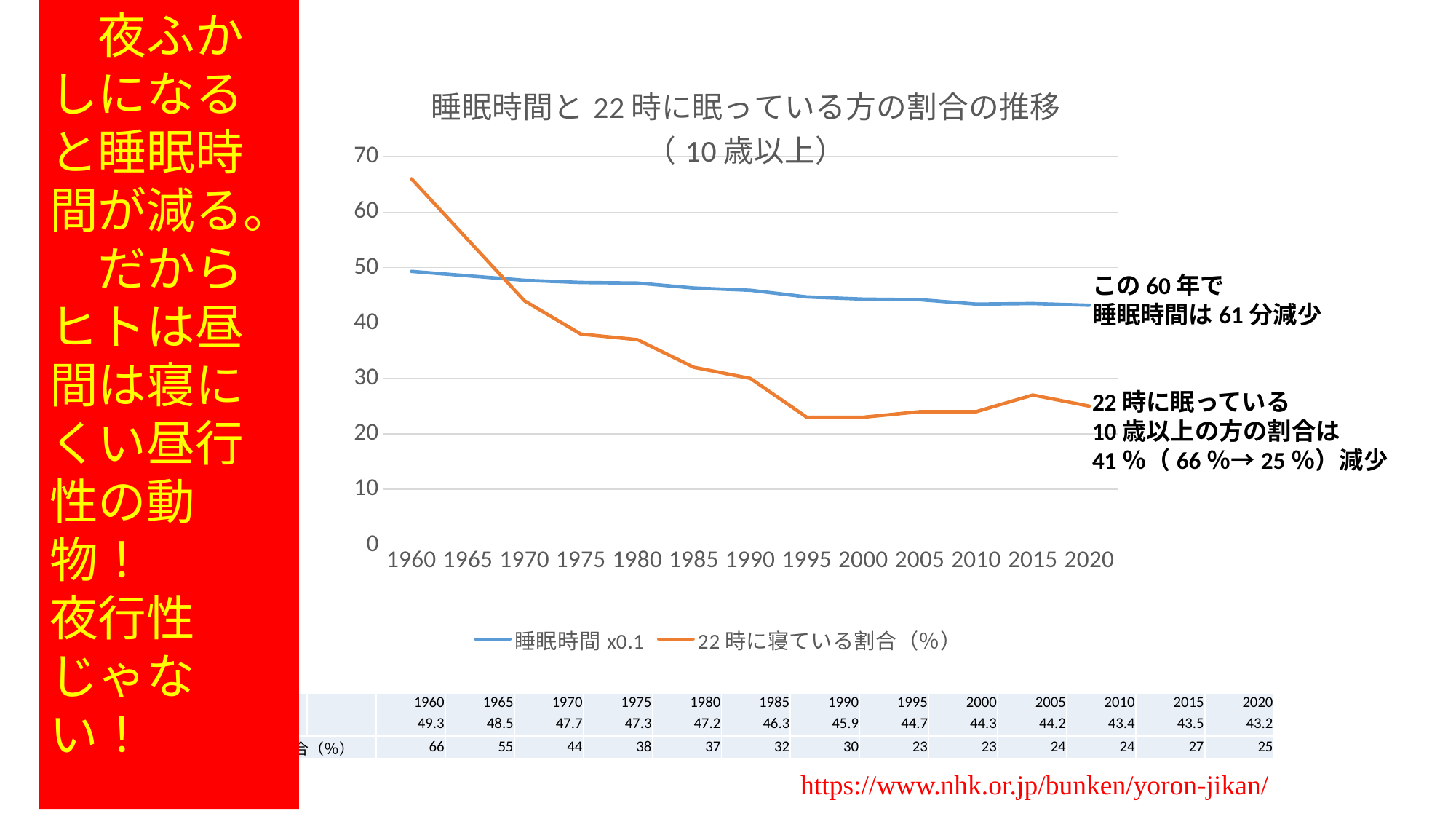

夜ふかしになると睡眠時間が減る。
　だからヒトは昼間は寝にくい昼行性の動物！
夜行性じゃない！

### Chart: 睡眠時間と22時に眠っている方の割合の推移
（10歳以上）

| Category | 睡眠時間x0.1 | 22時に寝ている割合（％） |
|---|---|---|
| 1960 | 49.3 | 66.0 |
| 1965 | 48.5 | 55.0 |
| 1970 | 47.7 | 44.0 |
| 1975 | 47.3 | 38.0 |
| 1980 | 47.2 | 37.0 |
| 1985 | 46.3 | 32.0 |
| 1990 | 45.9 | 30.0 |
| 1995 | 44.7 | 23.0 |
| 2000 | 44.3 | 23.0 |
| 2005 | 44.2 | 24.0 |
| 2010 | 43.4 | 24.0 |
| 2015 | 43.5 | 27.0 |
| 2020 | 43.2 | 25.0 |
この60年で
睡眠時間は61分減少

22時に眠っている
10歳以上の方の割合は
41％（66％→25％）減少
|  |  |  | 1960 | 1965 | 1970 | 1975 | 1980 | 1985 | 1990 | 1995 | 2000 | 2005 | 2010 | 2015 | 2020 |
| --- | --- | --- | --- | --- | --- | --- | --- | --- | --- | --- | --- | --- | --- | --- | --- |
| 睡眠時間x0.1 |  |  | 49.3 | 48.5 | 47.7 | 47.3 | 47.2 | 46.3 | 45.9 | 44.7 | 44.3 | 44.2 | 43.4 | 43.5 | 43.2 |
| 22時に寝ている割合（％） |  |  | 66 | 55 | 44 | 38 | 37 | 32 | 30 | 23 | 23 | 24 | 24 | 27 | 25 |
https://www.nhk.or.jp/bunken/yoron-jikan/